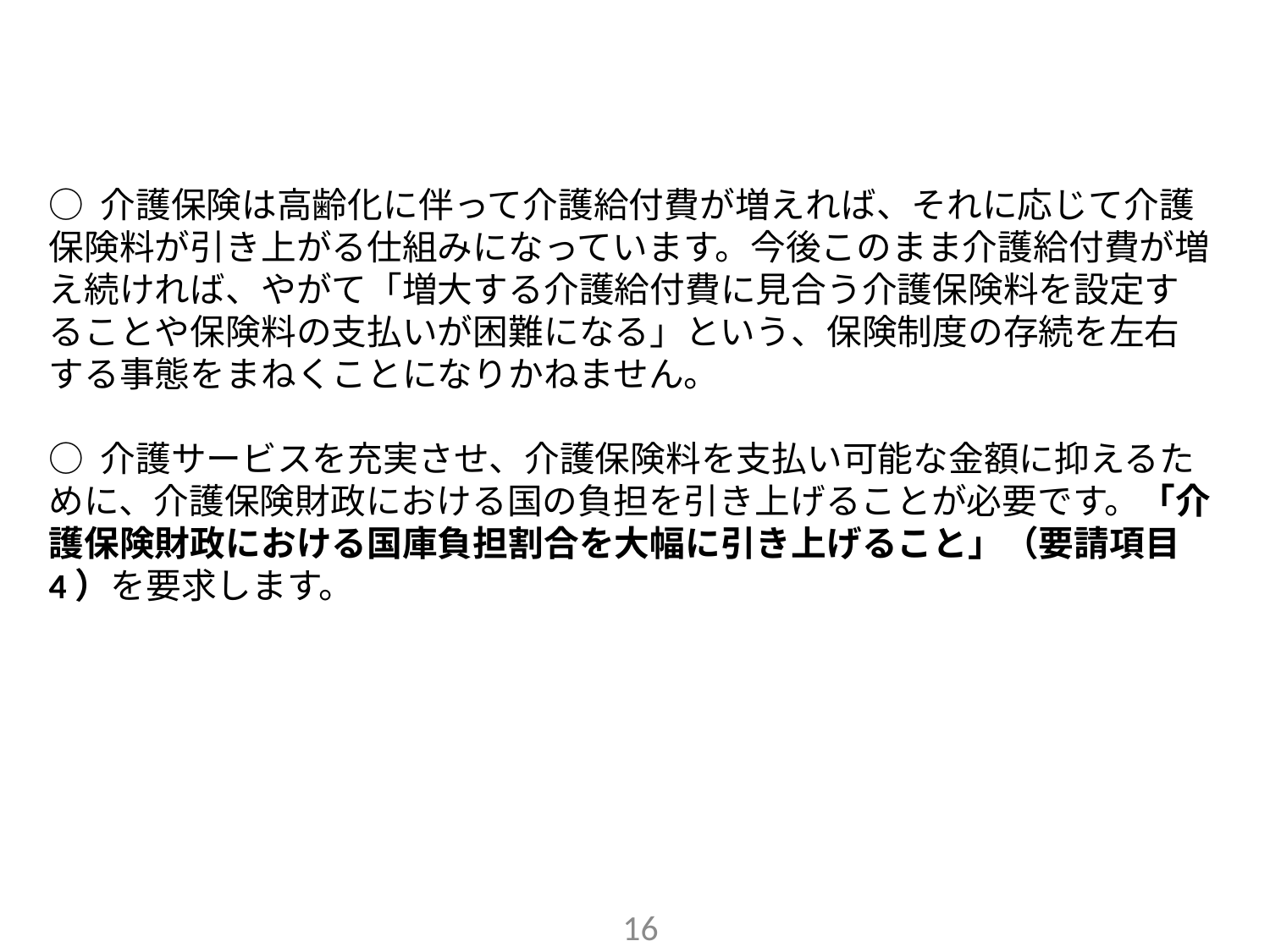

○ 介護保険は高齢化に伴って介護給付費が増えれば、それに応じて介護保険料が引き上がる仕組みになっています。今後このまま介護給付費が増え続ければ、やがて「増大する介護給付費に見合う介護保険料を設定することや保険料の支払いが困難になる」という、保険制度の存続を左右する事態をまねくことになりかねません。

○ 介護サービスを充実させ、介護保険料を支払い可能な金額に抑えるために、介護保険財政における国の負担を引き上げることが必要です。「介護保険財政における国庫負担割合を大幅に引き上げること」（要請項目4）を要求します。
16